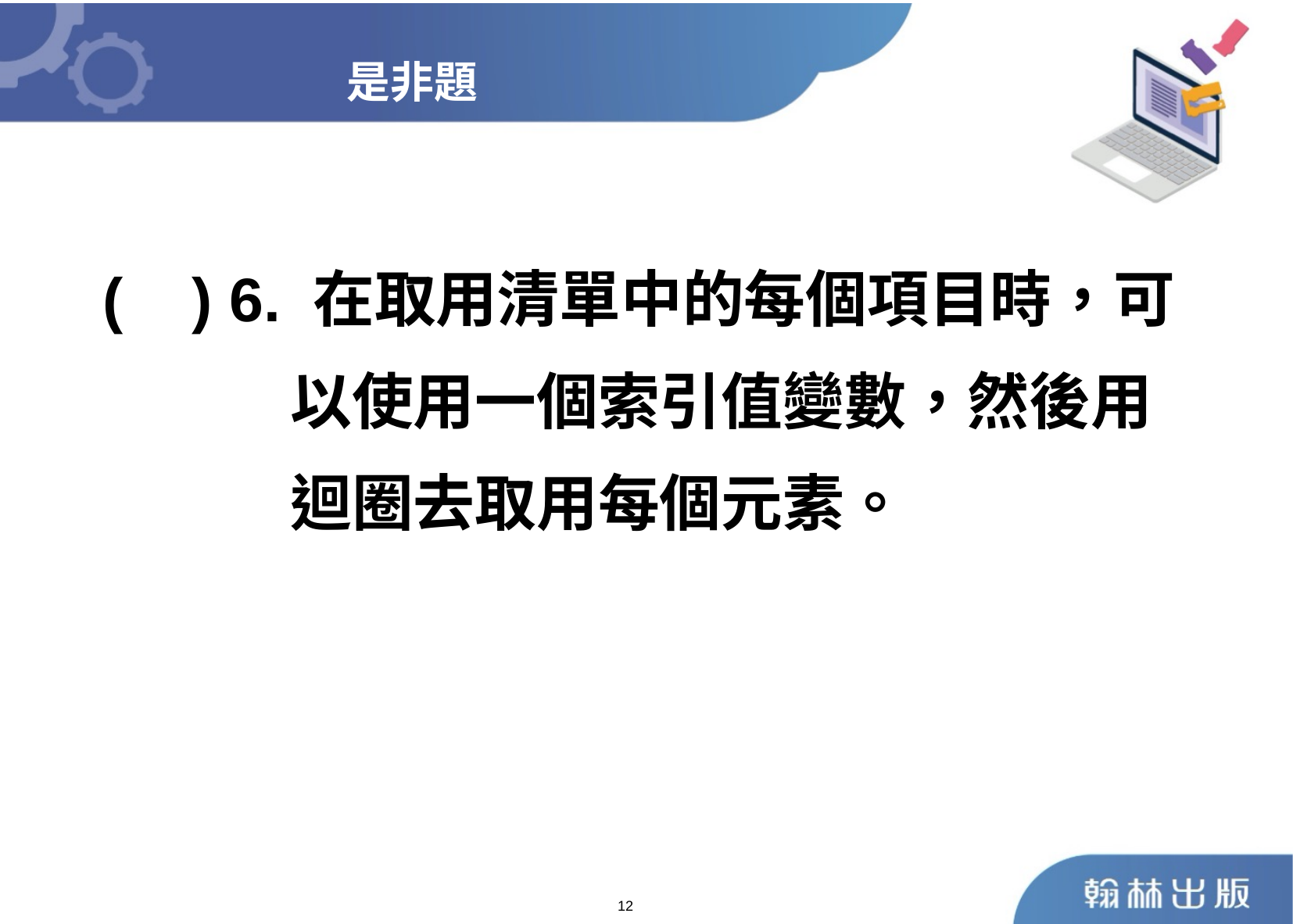

是非題
	(    ) 6. 在取用清單中的每個項目時，可
              以使用一個索引值變數，然後用
              迴圈去取用每個元素。
12